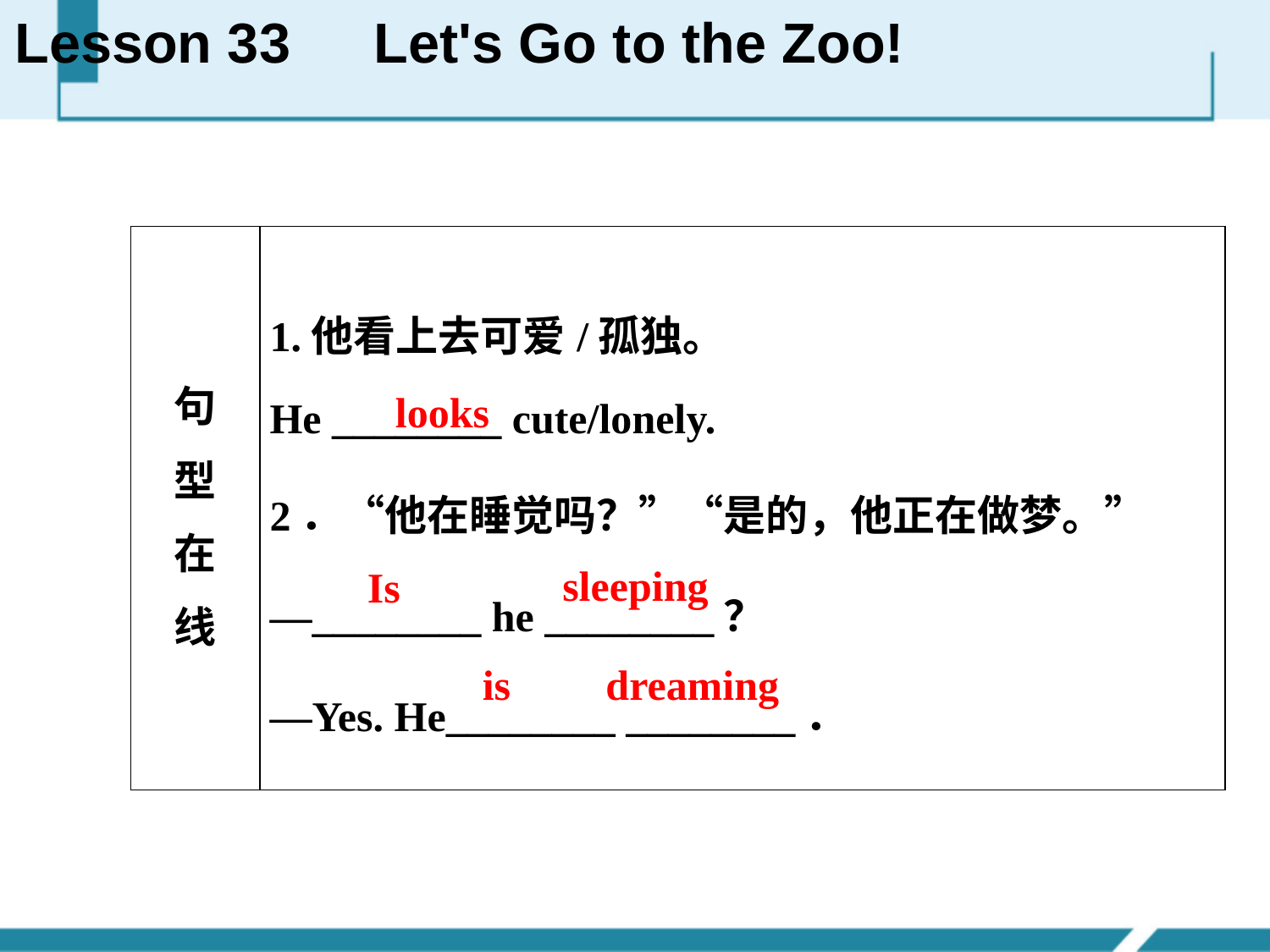

Lesson 33　Let's Go to the Zoo!
| 句 型 在 线 | 1.他看上去可爱/孤独。 He \_\_\_\_\_\_\_\_ cute/lonely. 2．“他在睡觉吗？”“是的，他正在做梦。” —\_\_\_\_\_\_\_\_ he \_\_\_\_\_\_\_\_？ —Yes. He\_\_\_\_\_\_\_\_ \_\_\_\_\_\_\_\_． |
| --- | --- |
looks

sleeping
Is
is         dreaming